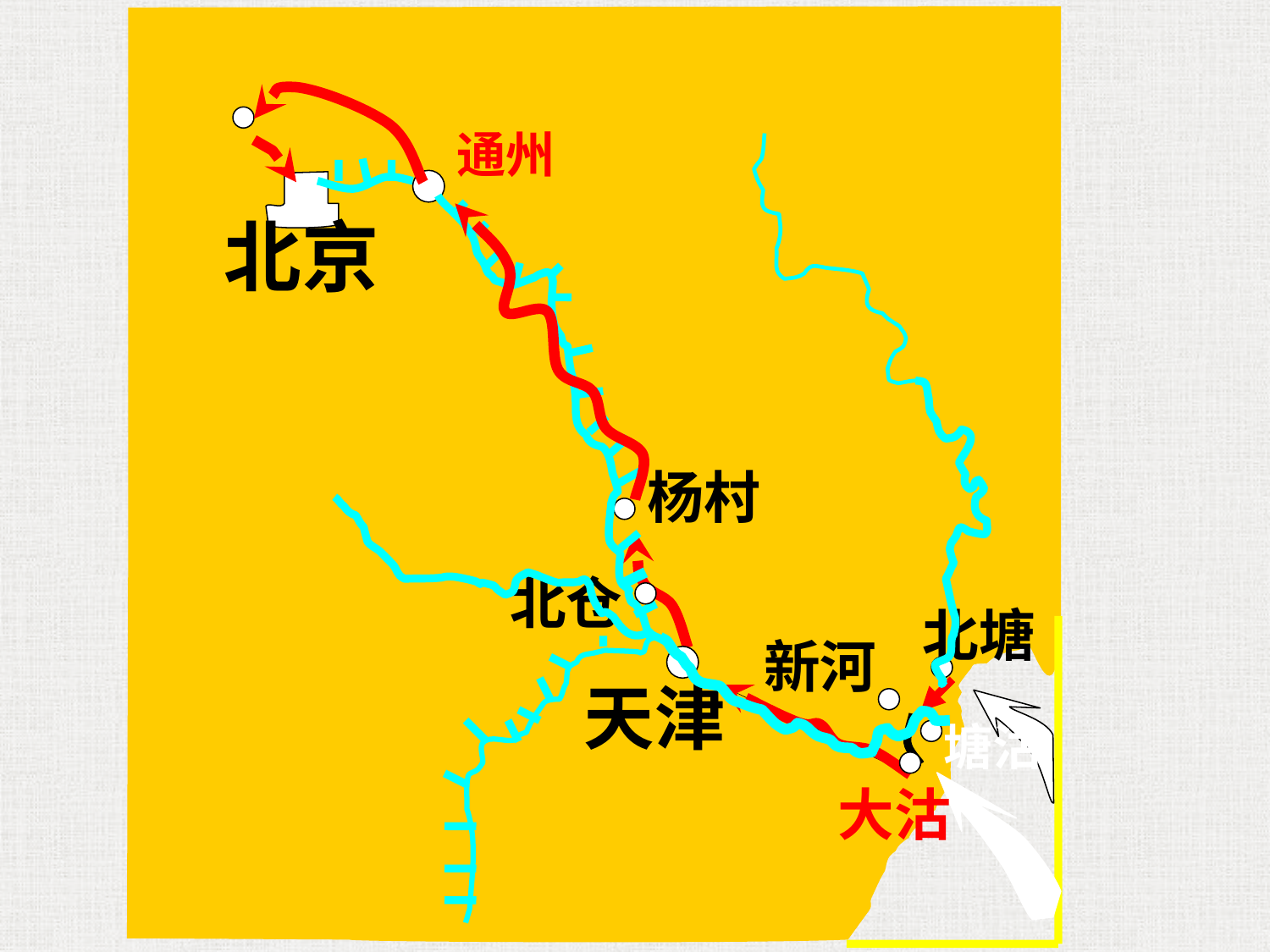

通州

北京

杨村

北仓

北塘

新河

天津

塘沽

大沽